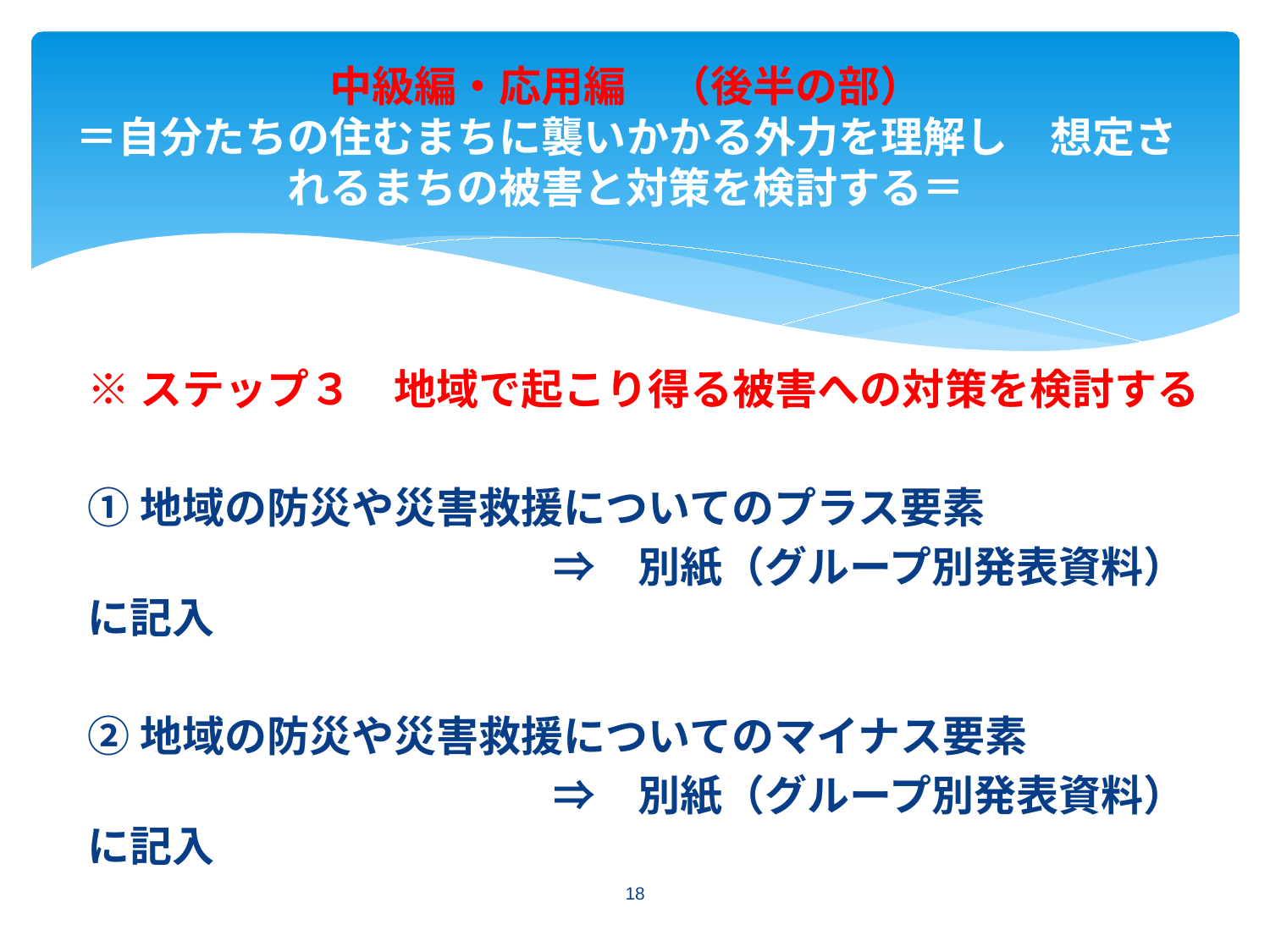

# 中級編・応用編　（後半の部） ＝自分たちの住むまちに襲いかかる外力を理解し　想定されるまちの被害と対策を検討する＝
※ステップ３　地域で起こり得る被害への対策を検討する

①地域の防災や災害救援についてのプラス要素
　　　　　　　　　　　⇒　別紙（グループ別発表資料）に記入

②地域の防災や災害救援についてのマイナス要素
　　　　　　　　　　　⇒　別紙（グループ別発表資料）に記入

18